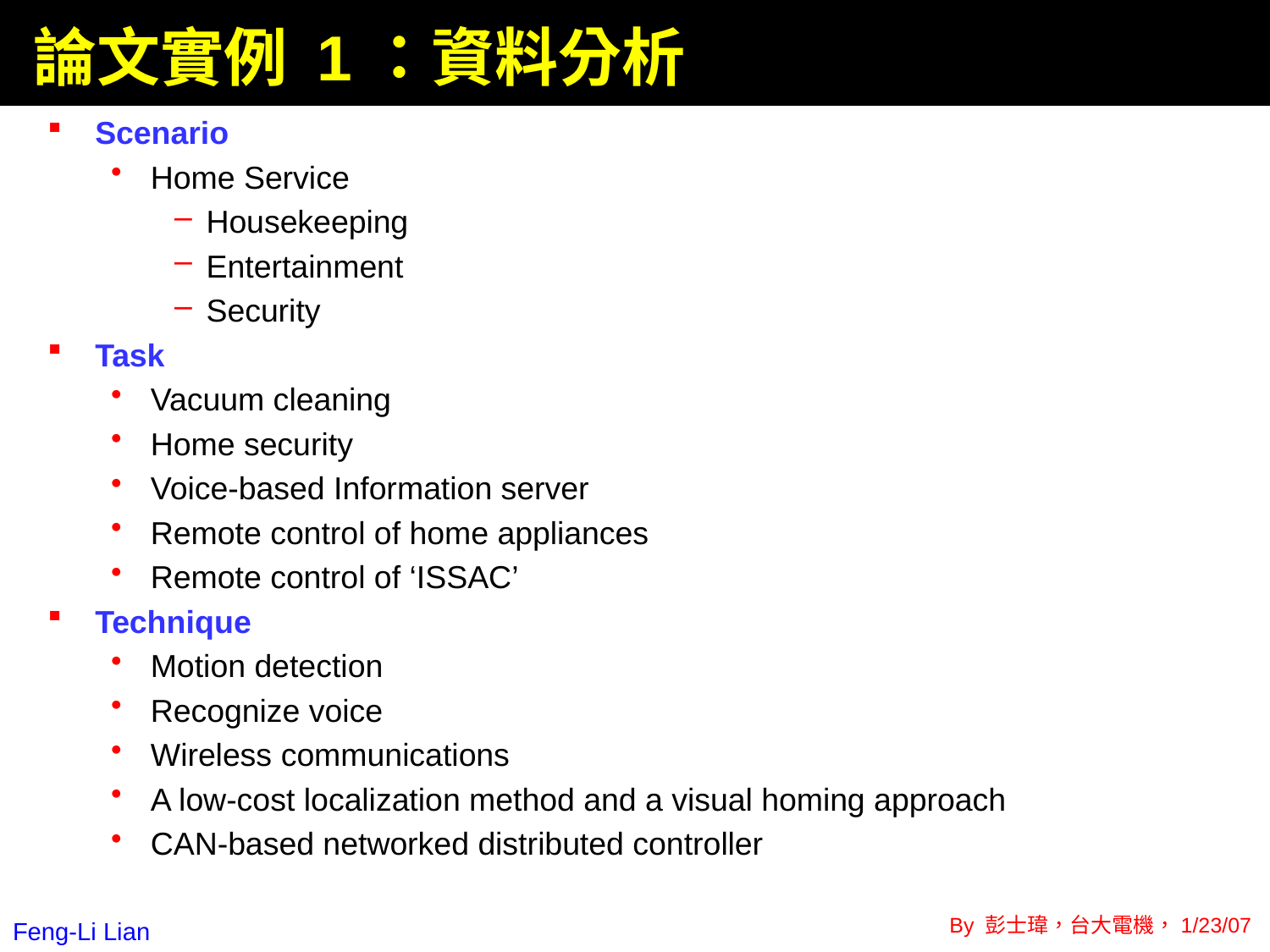

# 論文實例 1：資料分析
Scenario
Home Service
Housekeeping
Entertainment
Security
Task
Vacuum cleaning
Home security
Voice-based Information server
Remote control of home appliances
Remote control of ‘ISSAC’
Technique
Motion detection
Recognize voice
Wireless communications
A low-cost localization method and a visual homing approach
CAN-based networked distributed controller
Feng-Li Lian
1/29/07 - 6
By 彭士瑋，台大電機，1/23/07